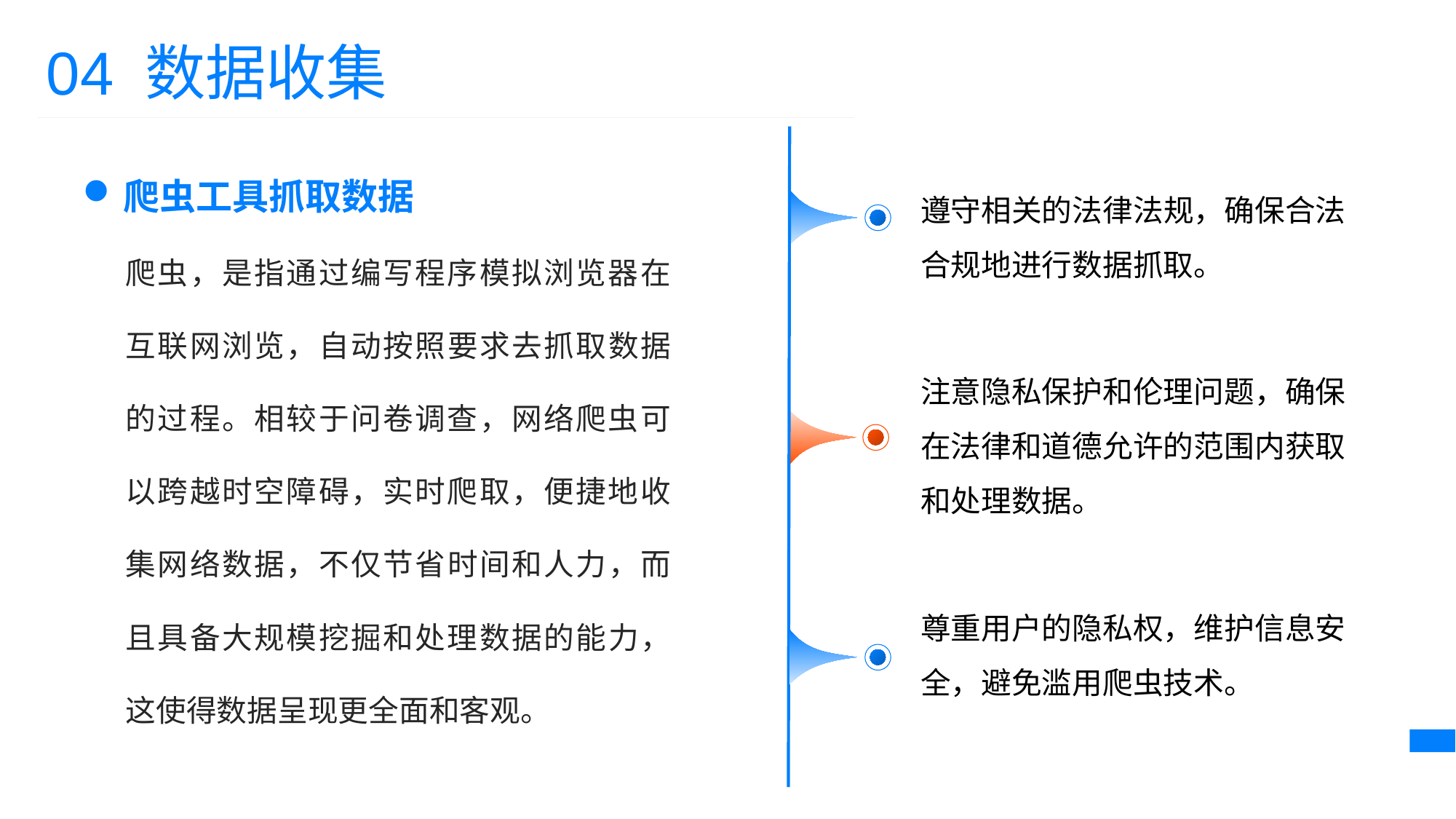

04 数据收集

爬虫工具抓取数据
爬虫，是指通过编写程序模拟浏览器在互联网浏览，自动按照要求去抓取数据的过程。相较于问卷调查，网络爬虫可以跨越时空障碍，实时爬取，便捷地收集网络数据，不仅节省时间和人力，而且具备大规模挖掘和处理数据的能力，这使得数据呈现更全面和客观。
遵守相关的法律法规，确保合法合规地进行数据抓取。
注意隐私保护和伦理问题，确保在法律和道德允许的范围内获取和处理数据。

尊重用户的隐私权，维护信息安全，避免滥用爬虫技术。